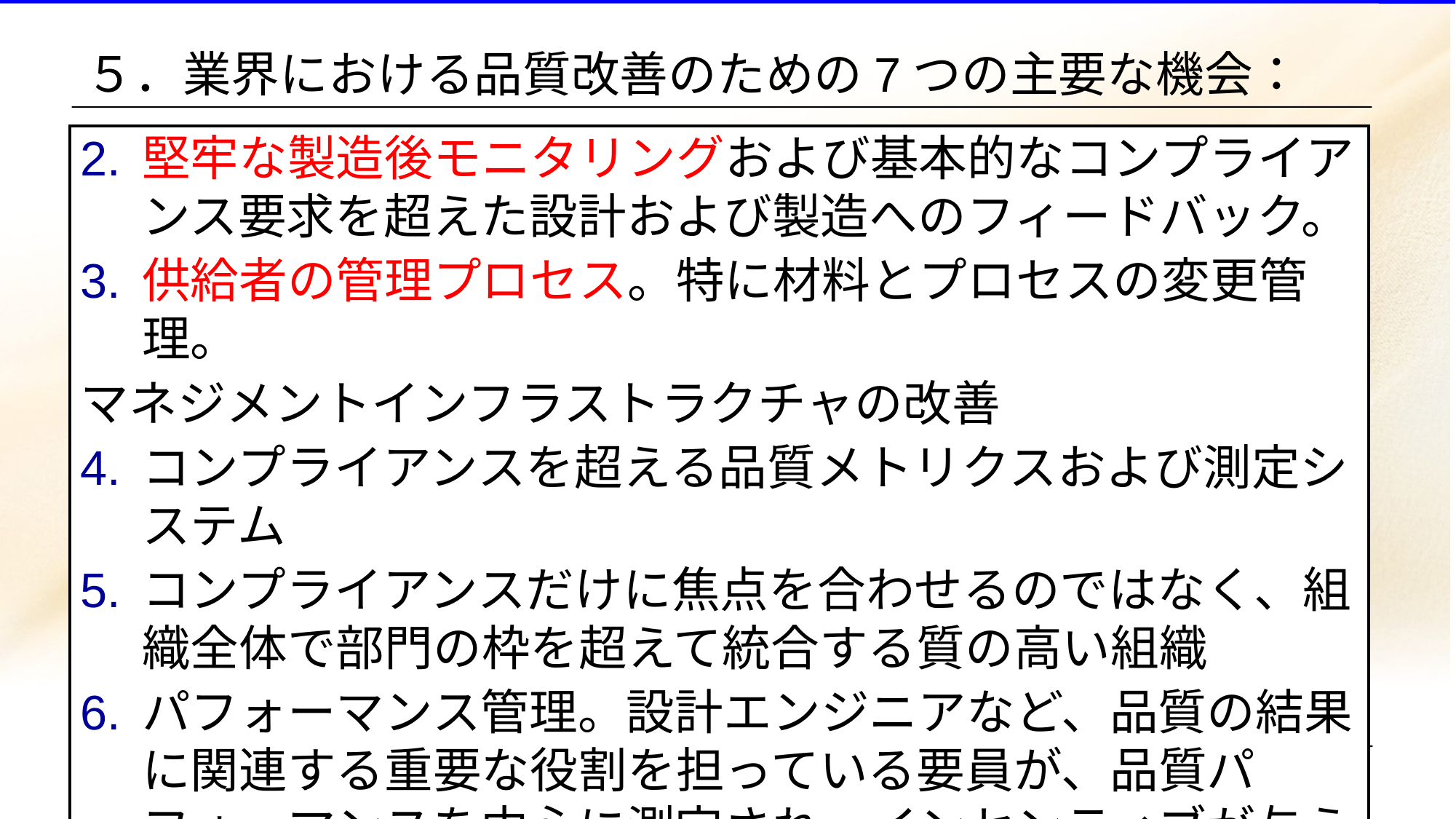

# ５．業界における品質改善のための7つの主要な機会：
堅牢な製造後モニタリングおよび基本的なコンプライアンス要求を超えた設計および製造へのフィードバック。
供給者の管理プロセス。特に材料とプロセスの変更管理。
マネジメントインフラストラクチャの改善
コンプライアンスを超える品質メトリクスおよび測定システム
コンプライアンスだけに焦点を合わせるのではなく、組織全体で部門の枠を超えて統合する質の高い組織
パフォーマンス管理。設計エンジニアなど、品質の結果に関連する重要な役割を担っている要員が、品質パフォーマンスを中心に測定され、インセンティブが与えられる。